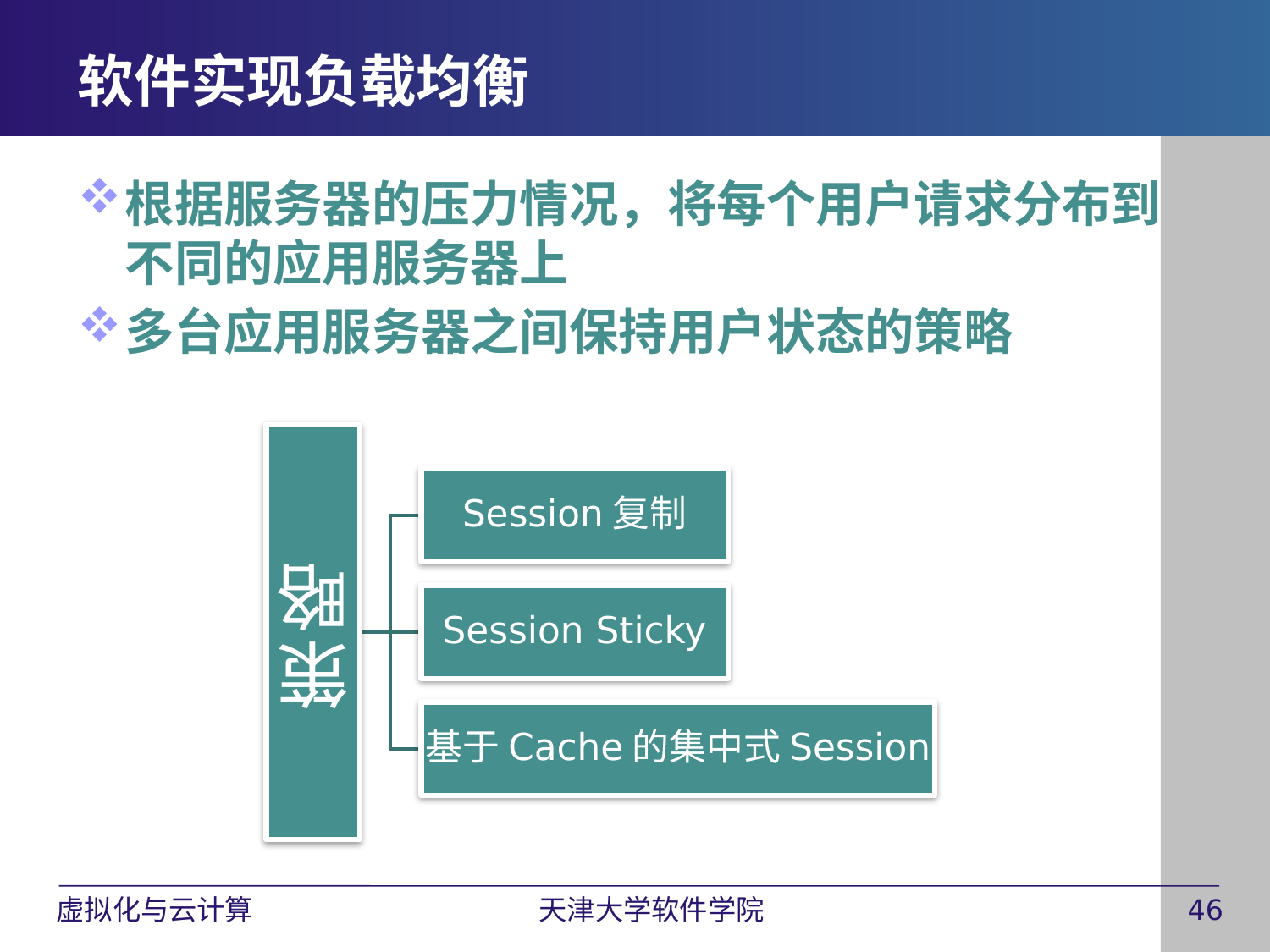

# 软件实现负载均衡
根据服务器的压力情况，将每个用户请求分布到不同的应用服务器上
多台应用服务器之间保持用户状态的策略

策略
Session复制
Session Sticky
基于Cache的集中式Session